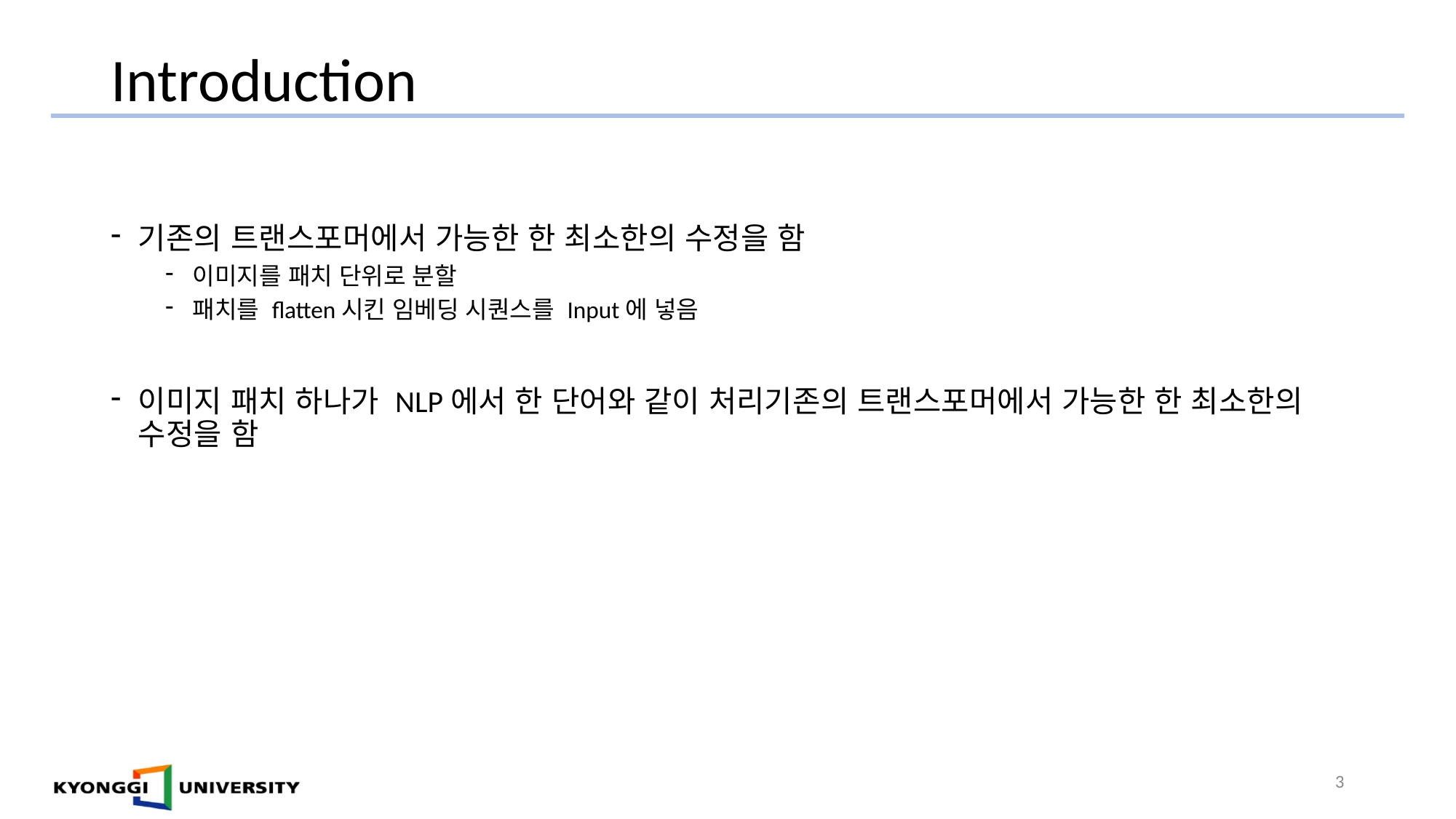

# Introduction
기존의 트랜스포머에서 가능한 한 최소한의 수정을 함
이미지를 패치 단위로 분할
패치를 flatten시킨 임베딩 시퀀스를 Input에 넣음

이미지 패치 하나가 NLP에서 한 단어와 같이 처리기존의 트랜스포머에서 가능한 한 최소한의 수정을 함
3